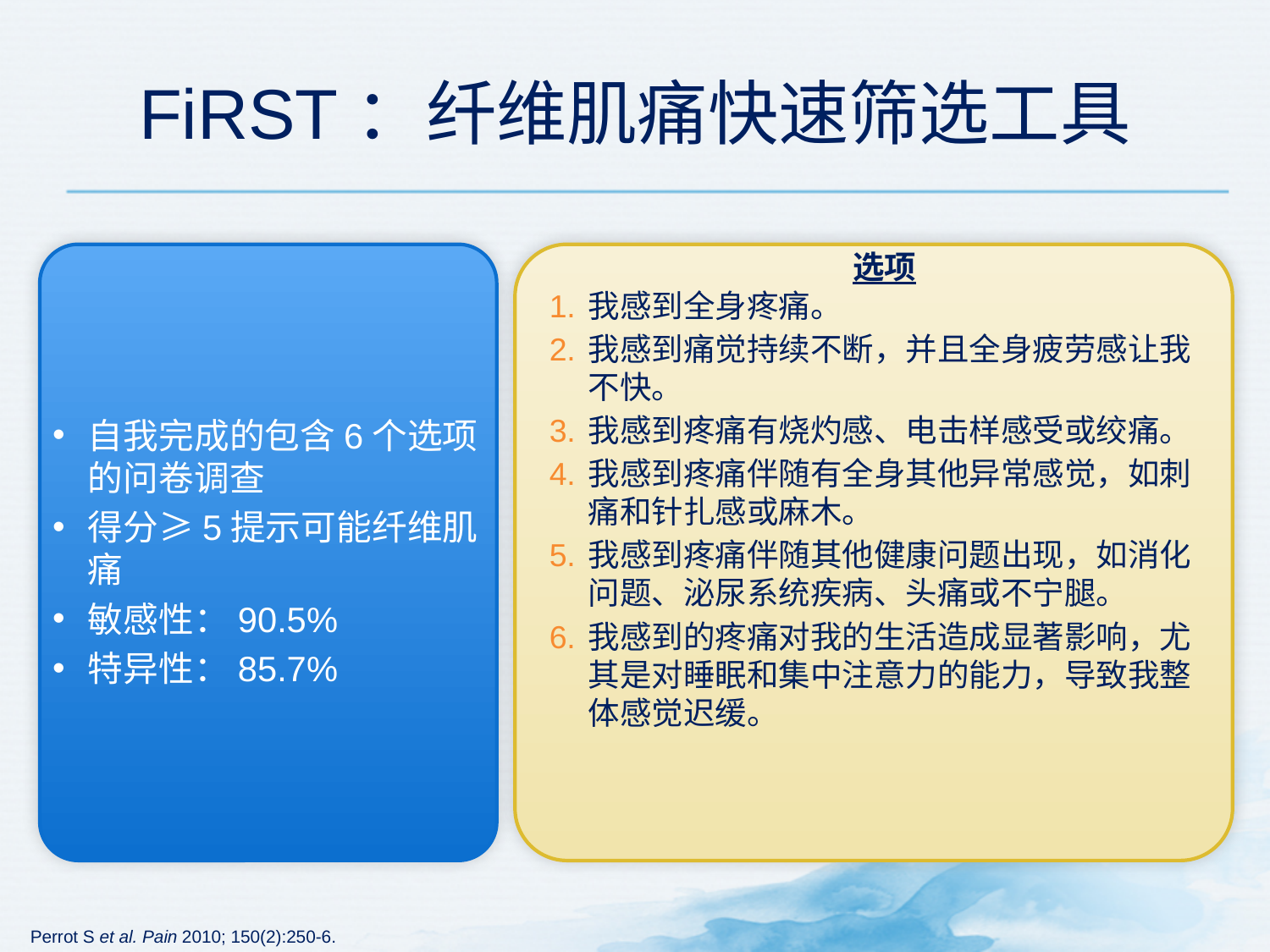

# FiRST：纤维肌痛快速筛选工具
选项
我感到全身疼痛。
我感到痛觉持续不断，并且全身疲劳感让我不快。
我感到疼痛有烧灼感、电击样感受或绞痛。
我感到疼痛伴随有全身其他异常感觉，如刺痛和针扎感或麻木。
我感到疼痛伴随其他健康问题出现，如消化问题、泌尿系统疾病、头痛或不宁腿。
我感到的疼痛对我的生活造成显著影响，尤其是对睡眠和集中注意力的能力，导致我整体感觉迟缓。
自我完成的包含6个选项的问卷调查
得分≥5提示可能纤维肌痛
敏感性：90.5%
特异性：85.7%

Perrot S et al. Pain 2010; 150(2):250-6.